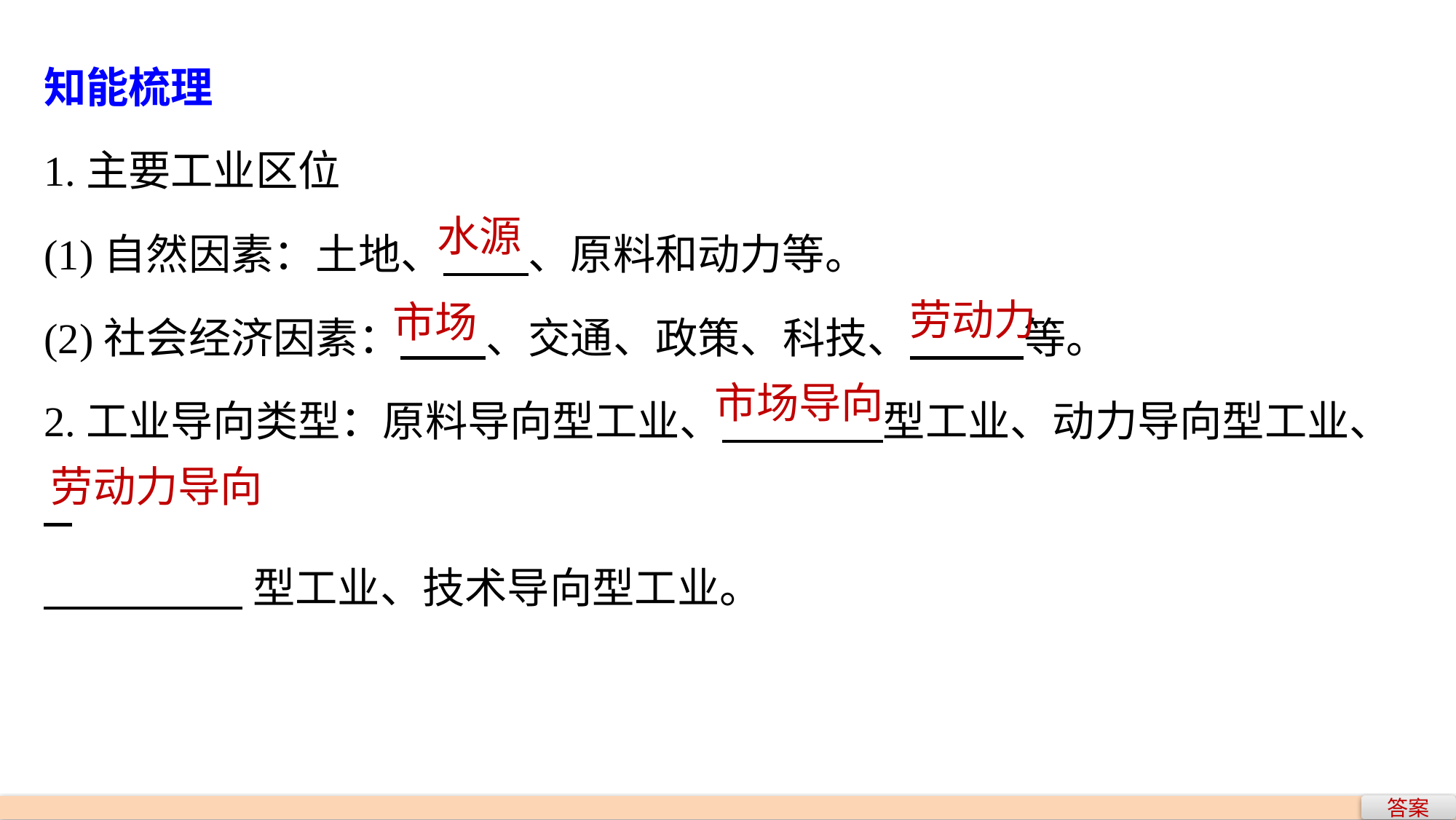

知能梳理
1.主要工业区位
(1)自然因素：土地、         、原料和动力等。
(2)社会经济因素：         、交通、政策、科技、            等。
2.工业导向类型：原料导向型工业、                 型工业、动力导向型工业、
                     型工业、技术导向型工业。
水源
劳动力
市场
市场导向
劳动力导向
答案